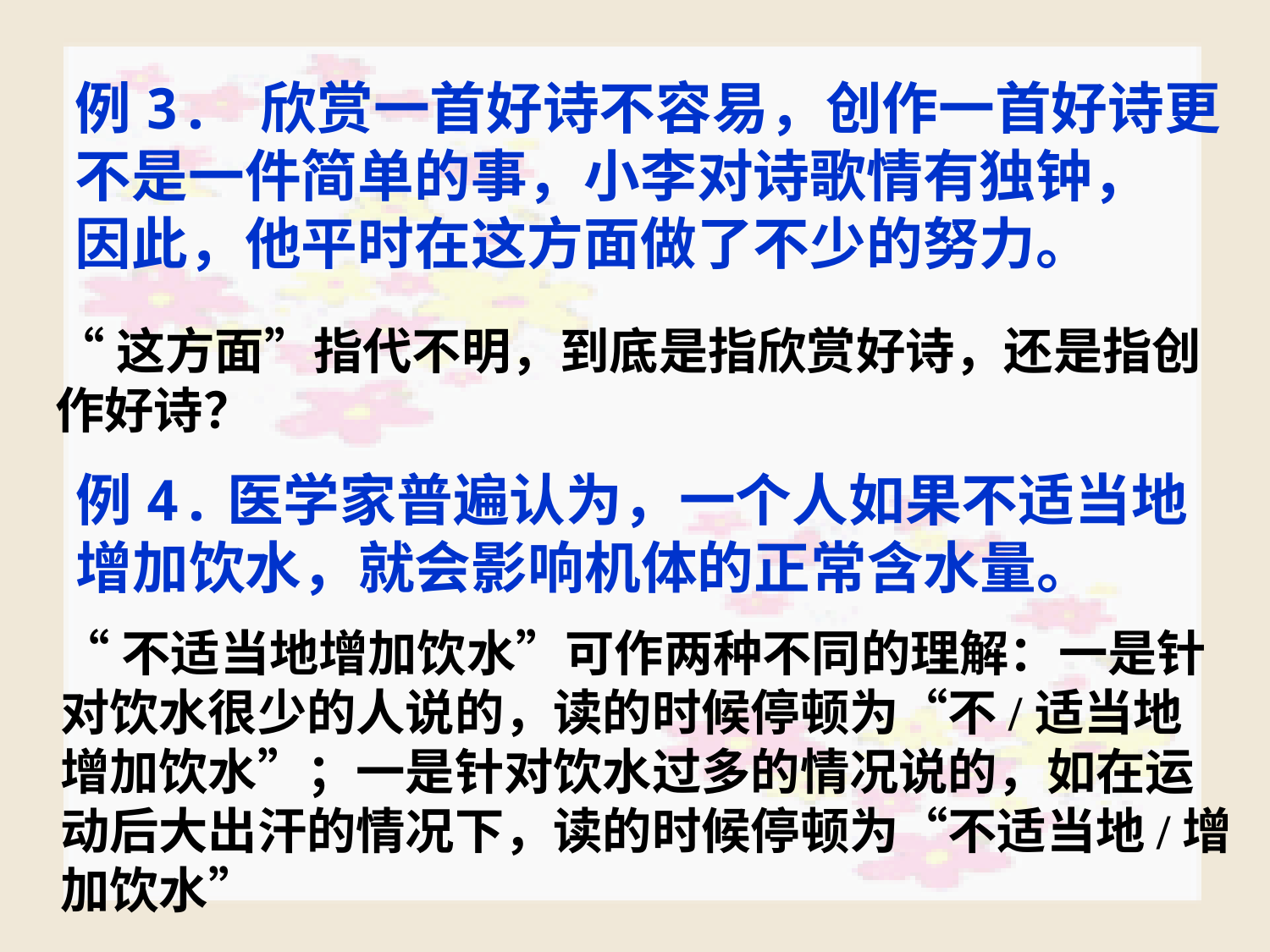

例3. 欣赏一首好诗不容易，创作一首好诗更
不是一件简单的事，小李对诗歌情有独钟，
因此，他平时在这方面做了不少的努力。
“这方面”指代不明，到底是指欣赏好诗，还是指创
作好诗？
例4.医学家普遍认为，一个人如果不适当地
增加饮水，就会影响机体的正常含水量。
“不适当地增加饮水”可作两种不同的理解：一是针
对饮水很少的人说的，读的时候停顿为“不/适当地
增加饮水”；一是针对饮水过多的情况说的，如在运
动后大出汗的情况下，读的时候停顿为“不适当地/增
加饮水”